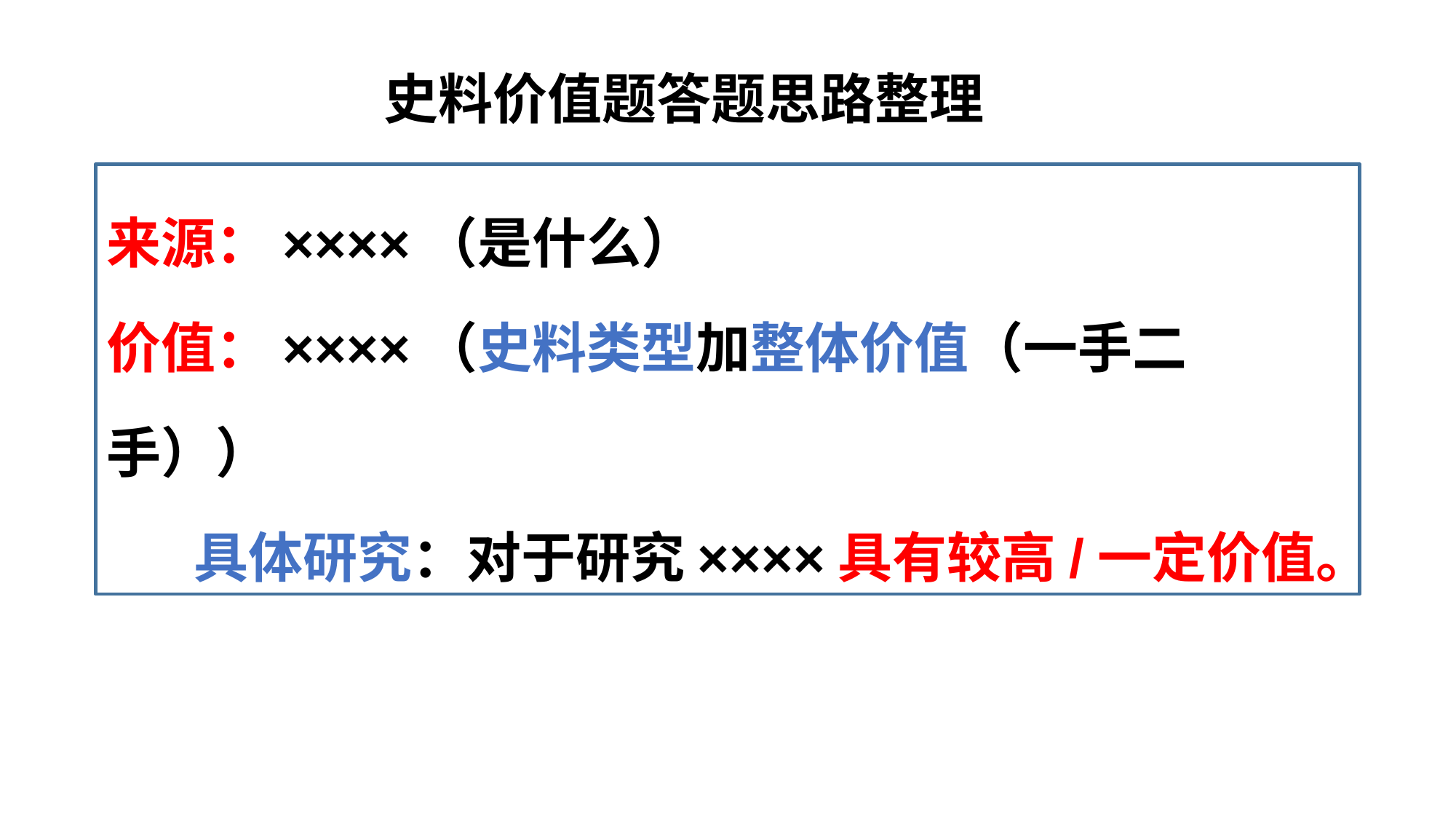

史料价值题答题思路整理
来源：××××（是什么）
价值：××××（史料类型加整体价值（一手二手））
      具体研究：对于研究××××具有较高/一定价值。